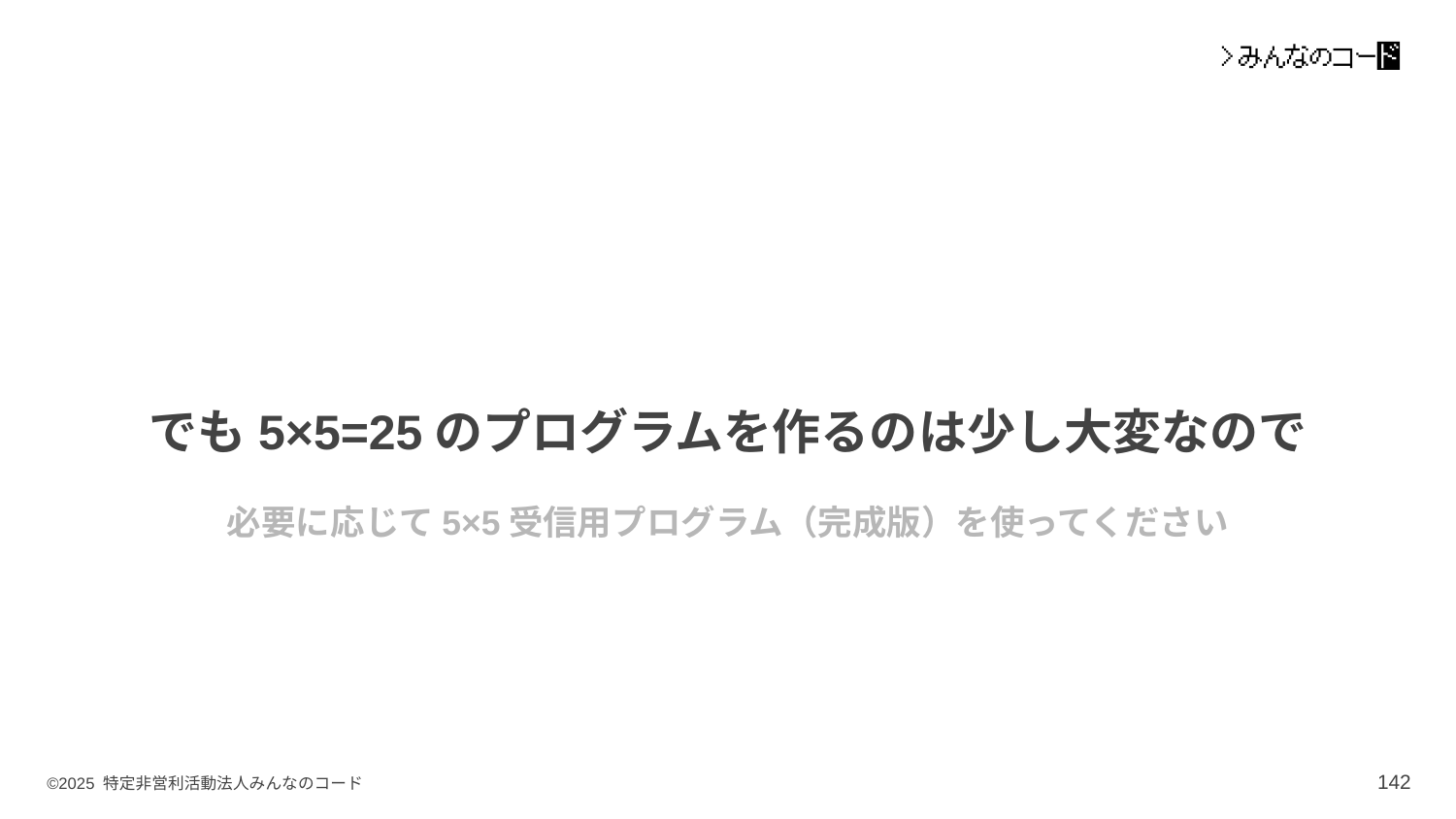

# でも5×5=25のプログラムを作るのは少し大変なので
必要に応じて5×5受信用プログラム（完成版）を使ってください